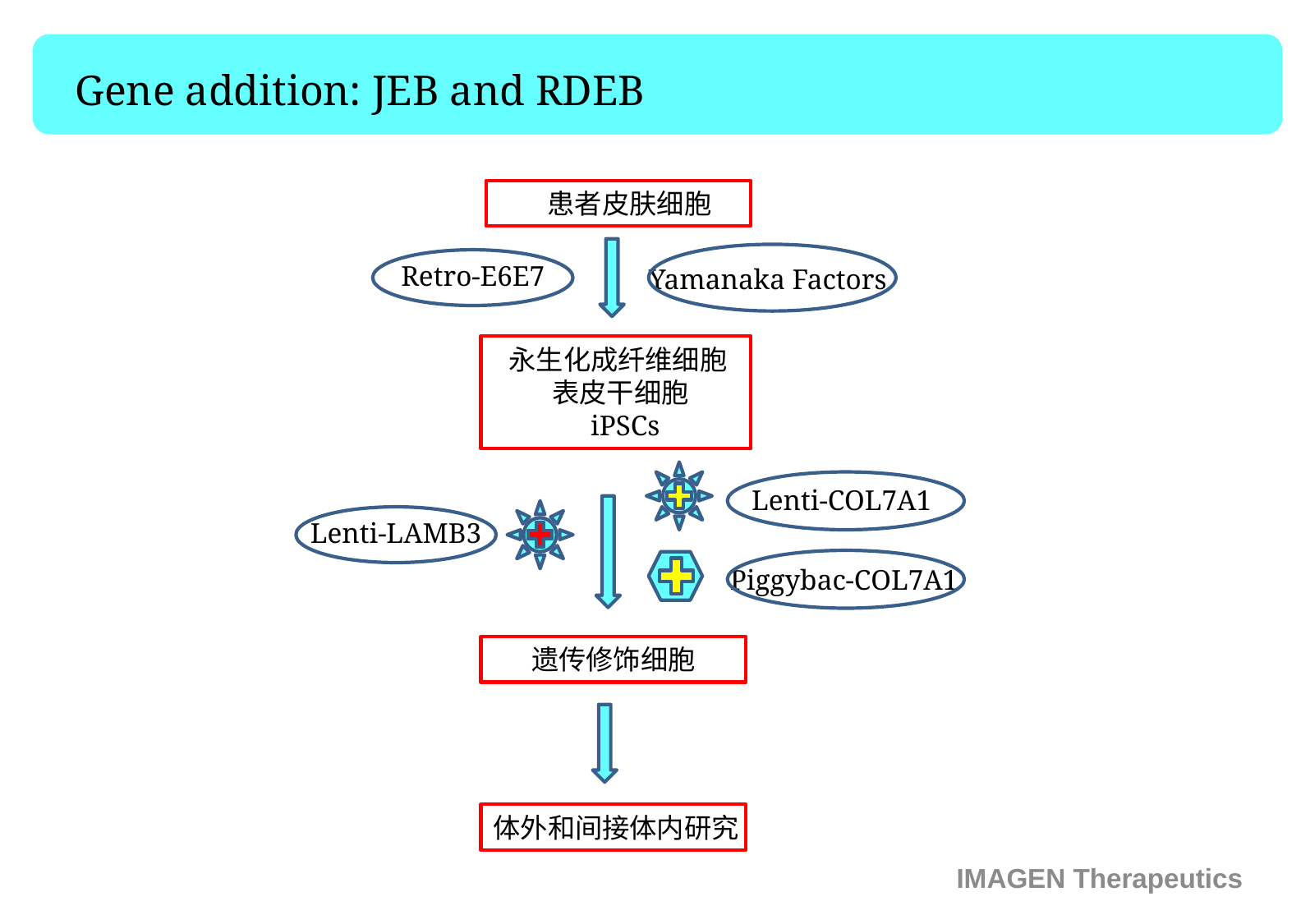

Gene addition: JEB and RDEB
       患者皮肤细胞

Retro-E6E7
Yamanaka Factors

永生化成纤维细胞
      表皮干细胞
            iPSCs

Lenti-COL7A1

Lenti-LAMB3

Piggybac-COL7A1

遗传修饰细胞

体外和间接体内研究

IMAGEN Therapeutics